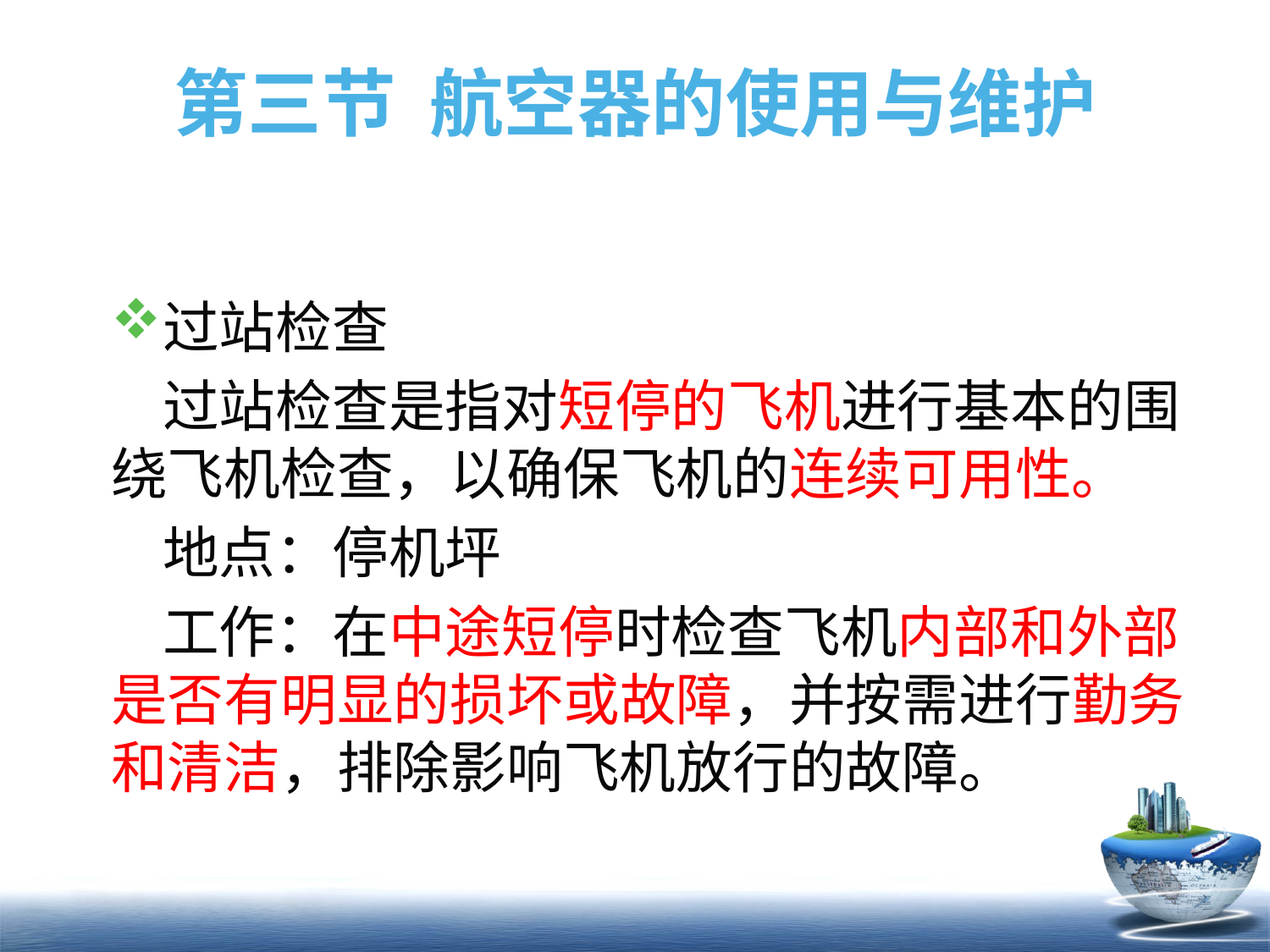

# 第三节  航空器的使用与维护
过站检查
   过站检查是指对短停的飞机进行基本的围绕飞机检查，以确保飞机的连续可用性。
   地点：停机坪
   工作：在中途短停时检查飞机内部和外部是否有明显的损坏或故障，并按需进行勤务和清洁，排除影响飞机放行的故障。